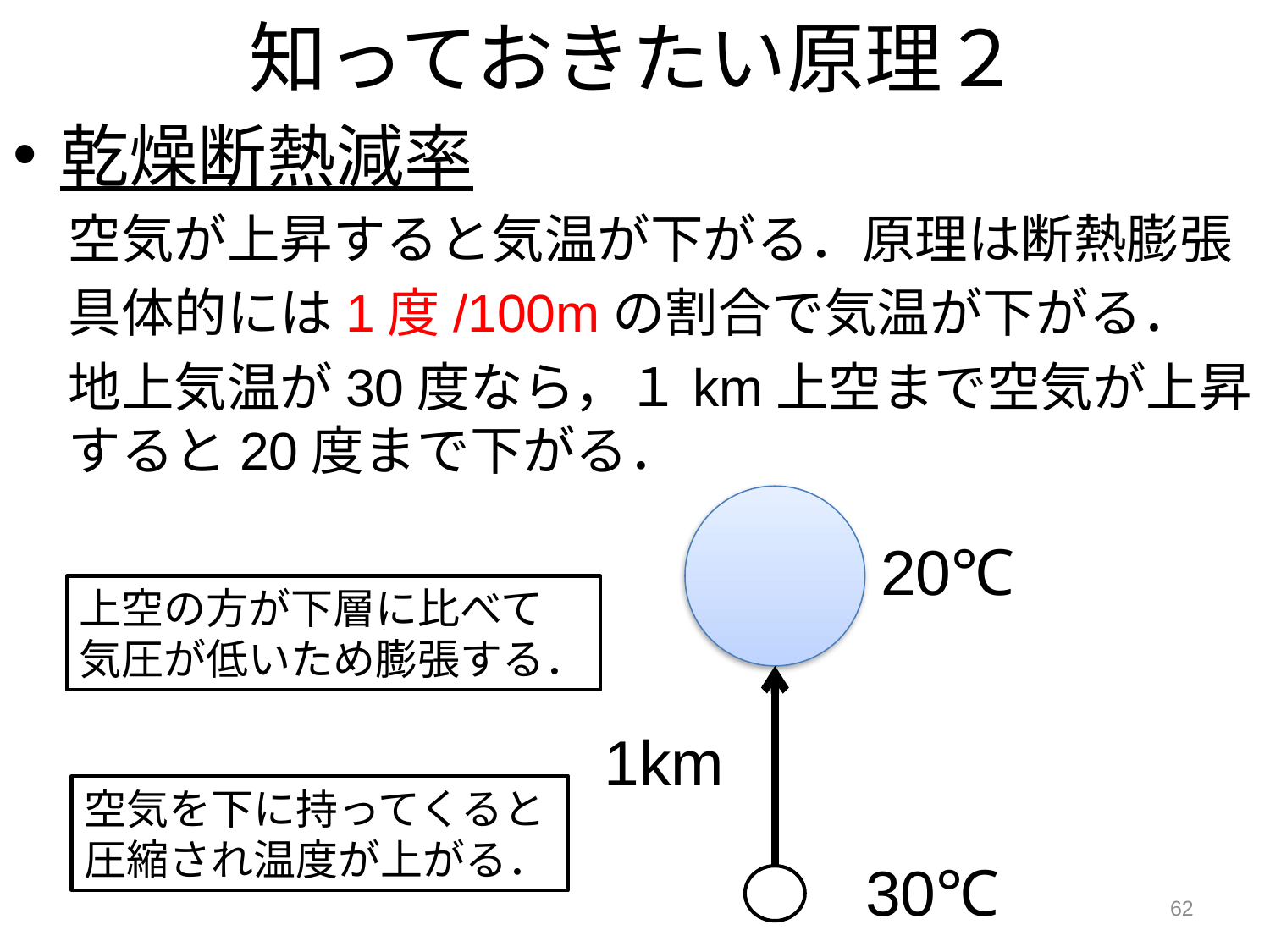

# 知っておきたい原理２
乾燥断熱減率
空気が上昇すると気温が下がる．原理は断熱膨張
具体的には1度/100mの割合で気温が下がる．
地上気温が30度なら，１km上空まで空気が上昇すると20度まで下がる．

20℃
上空の方が下層に比べて
気圧が低いため膨張する．
1km
空気を下に持ってくると
圧縮され温度が上がる．
30℃

62